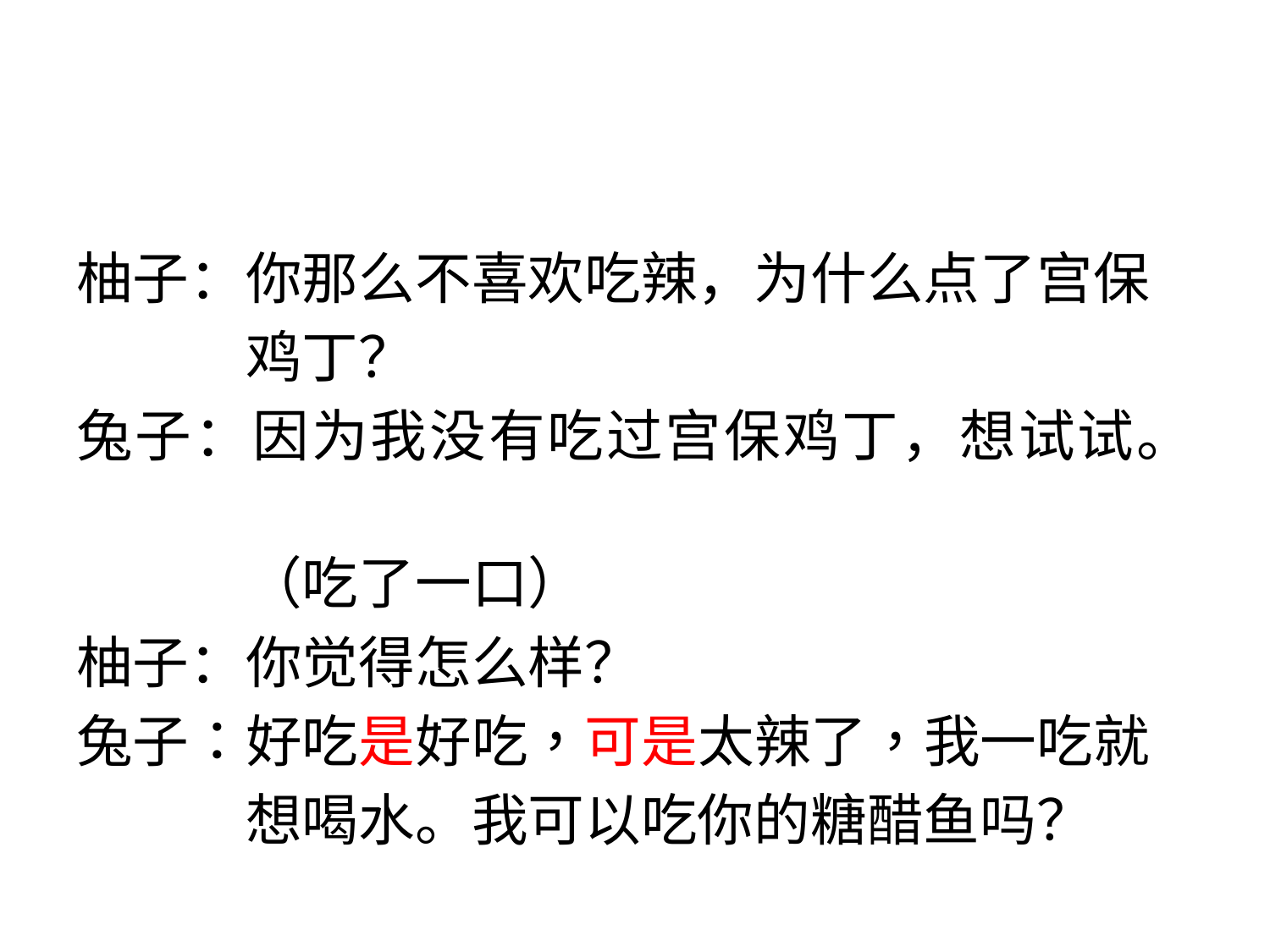

#
柚子：你那么不喜欢吃辣，为什么点了宫保
　　　鸡丁？
兔子：因为我没有吃过宫保鸡丁，想试试。
　　　（吃了一口）
柚子：你觉得怎么样？
兔子：好吃是好吃，可是太辣了，我一吃就
　　　想喝水。我可以吃你的糖醋鱼吗？